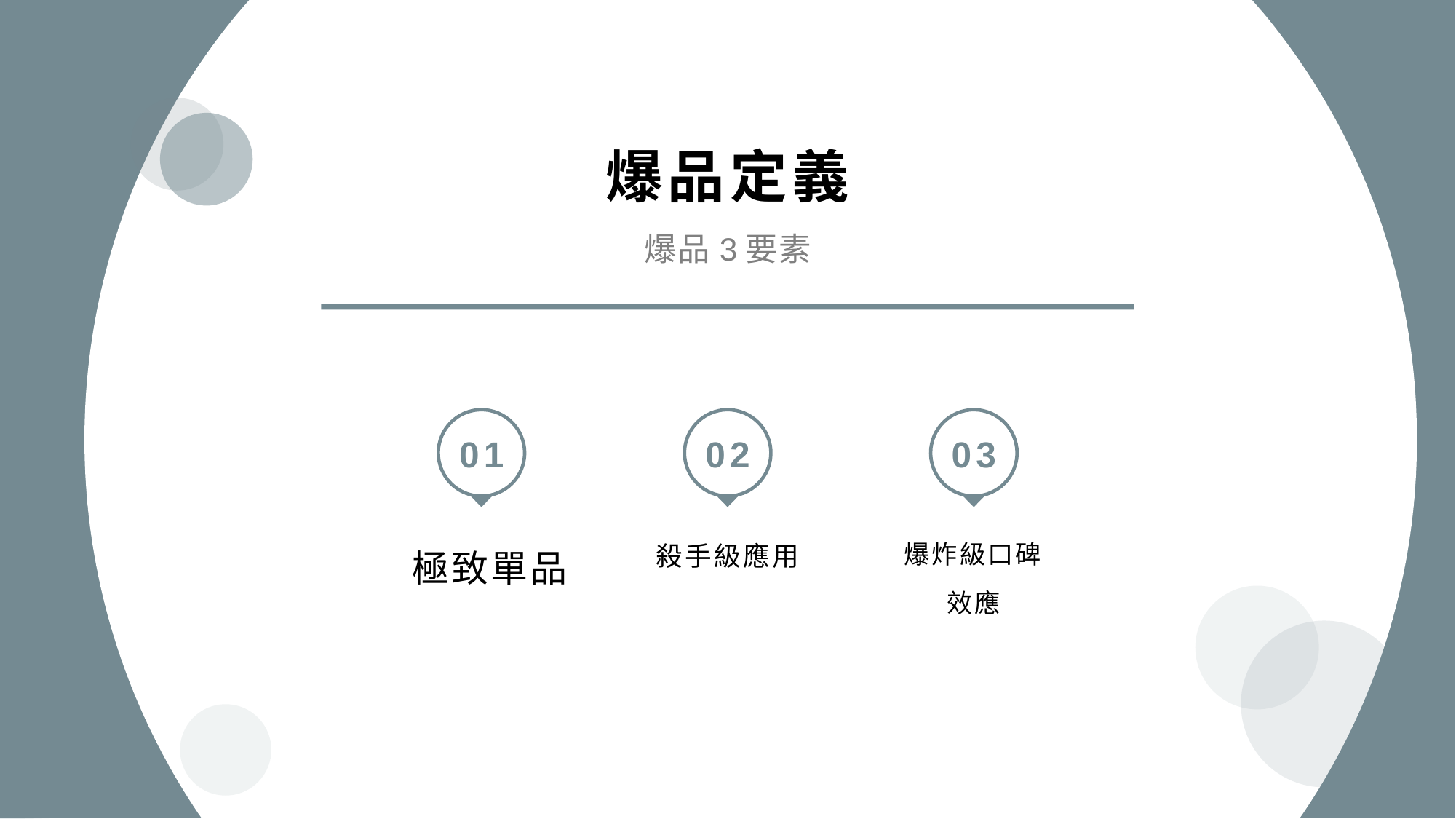

爆品定義
爆品3要素

01
02
03

極致單品
殺手級應用
爆炸級口碑效應